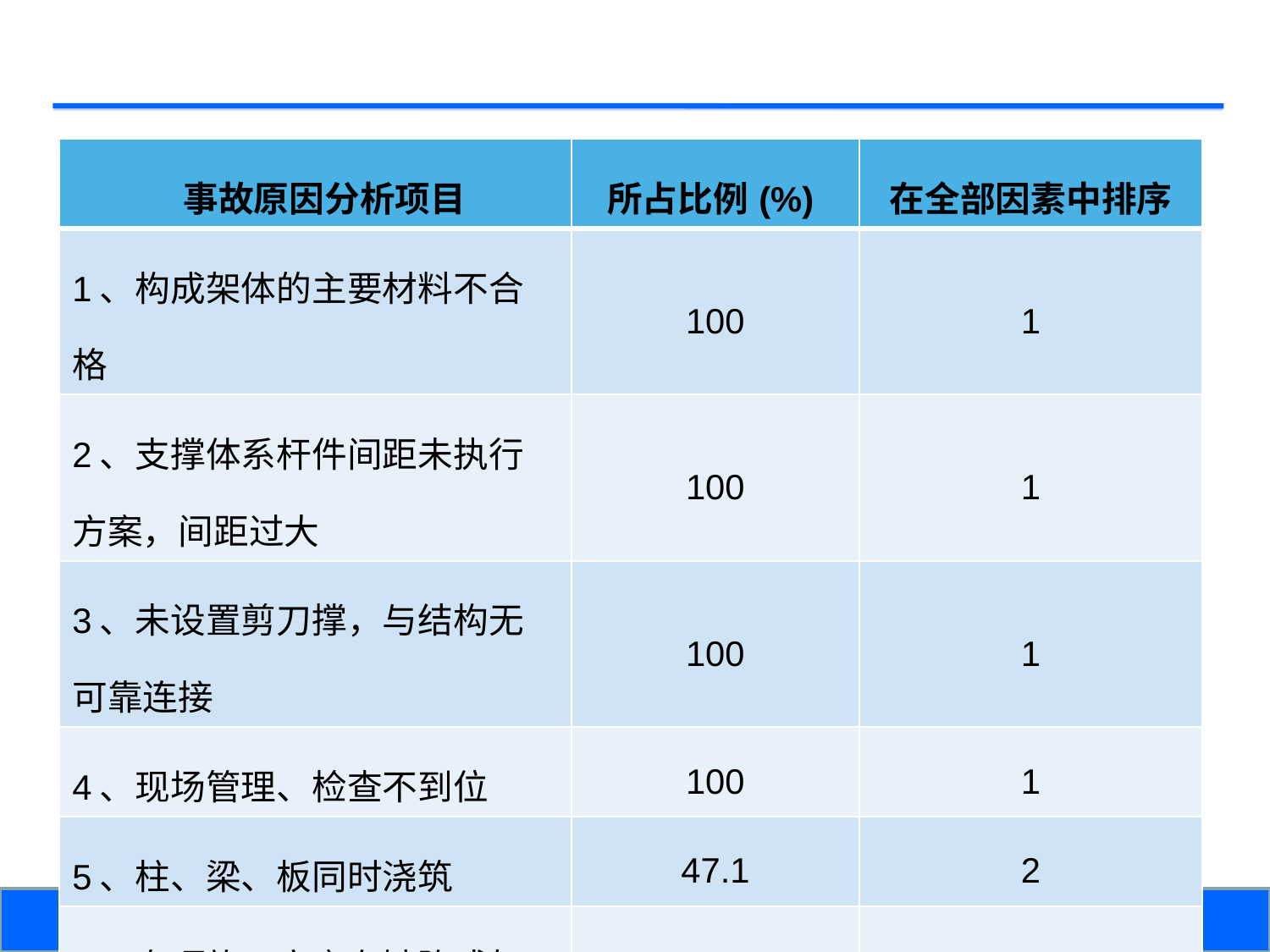

| 事故原因分析项目 | 所占比例(%) | 在全部因素中排序 |
| --- | --- | --- |
| 1、构成架体的主要材料不合格 | 100 | 1 |
| 2、支撑体系杆件间距未执行方案，间距过大 | 100 | 1 |
| 3、未设置剪刀撑，与结构无可靠连接 | 100 | 1 |
| 4、现场管理、检查不到位 | 100 | 1 |
| 5、柱、梁、板同时浇筑 | 47.1 | 2 |
| 6、专项施工方案有缺陷或架体稳定性计算错误 | 41.1 | 3 |